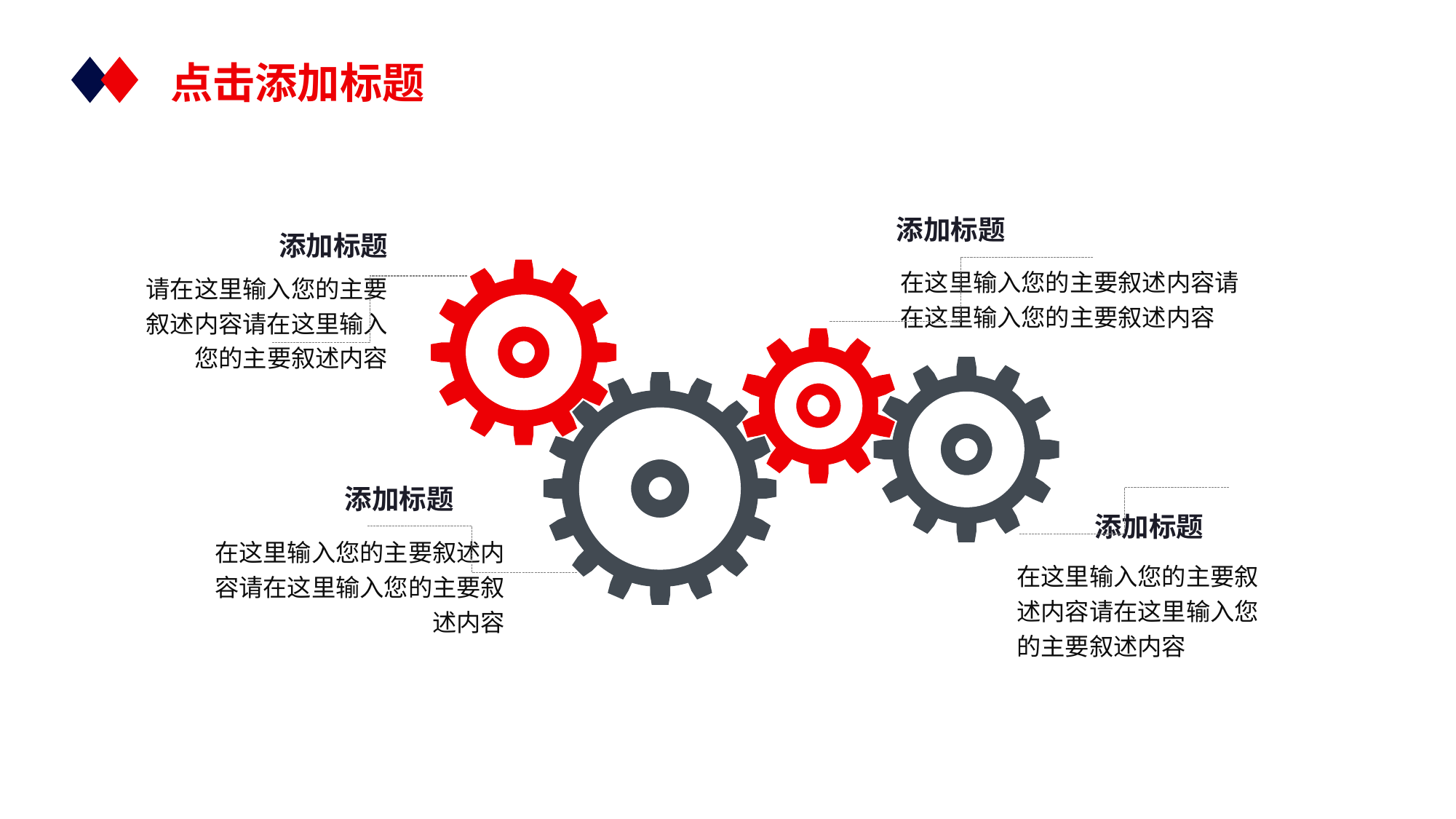

点击添加标题

添加标题
添加标题

在这里输入您的主要叙述内容请在这里输入您的主要叙述内容

请在这里输入您的主要叙述内容请在这里输入您的主要叙述内容

添加标题

在这里输入您的主要叙述内容请在这里输入您的主要叙述内容
添加标题
在这里输入您的主要叙述内容请在这里输入您的主要叙述内容